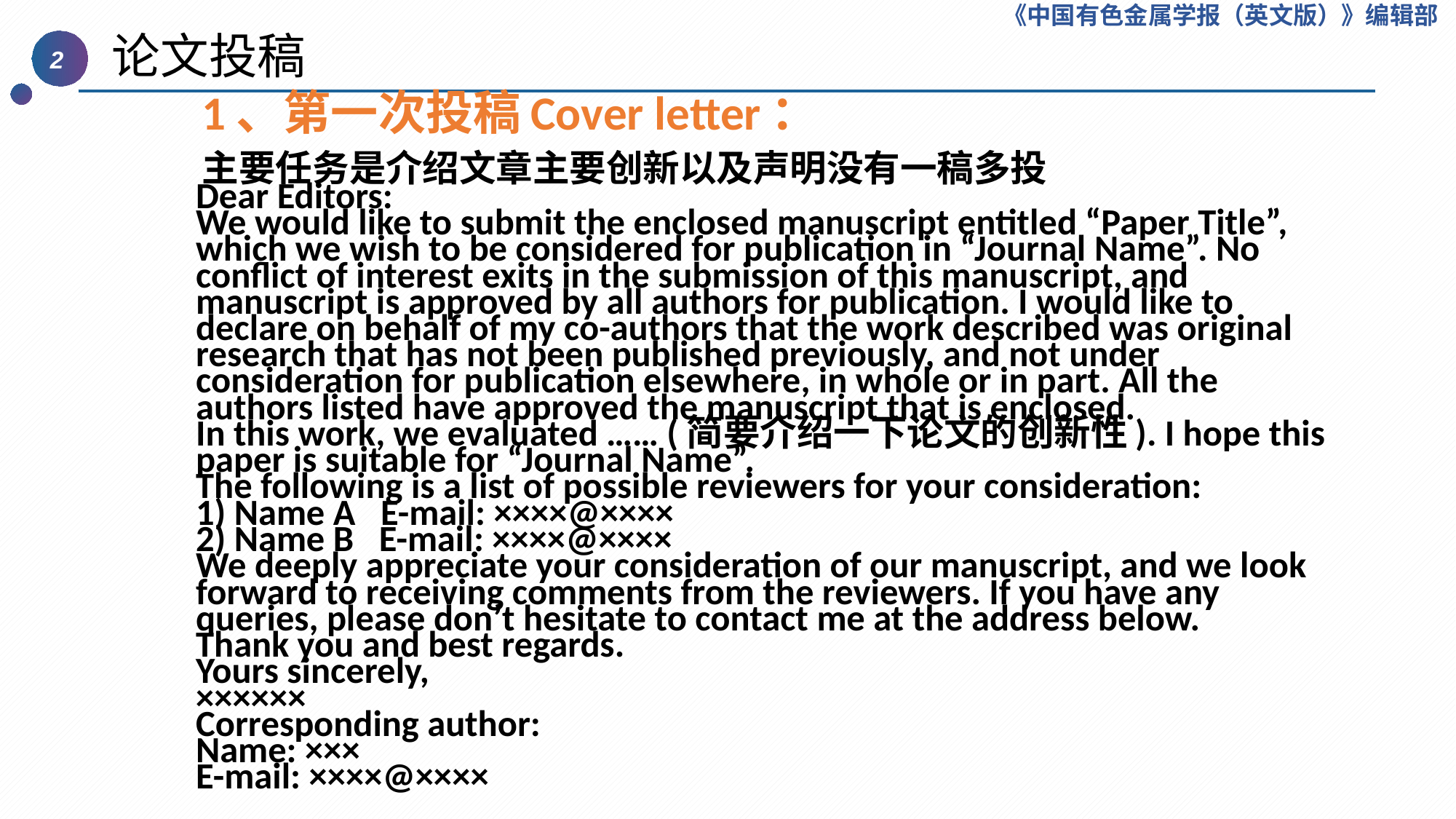

《中国有色金属学报（英文版）》编辑部

      论文投稿

2

1、第一次投稿Cover letter：
主要任务是介绍文章主要创新以及声明没有一稿多投
Dear Editors:
We would like to submit the enclosed manuscript entitled “Paper Title”, which we wish to be considered for publication in “Journal Name”. No conflict of interest exits in the submission of this manuscript, and manuscript is approved by all authors for publication. I would like to declare on behalf of my co-authors that the work described was original research that has not been published previously, and not under consideration for publication elsewhere, in whole or in part. All the authors listed have approved the manuscript that is enclosed.
In this work, we evaluated …… (简要介绍一下论文的创新性). I hope this paper is suitable for “Journal Name”.
The following is a list of possible reviewers for your consideration:
1) Name A   E-mail: ××××@××××
2) Name B   E-mail: ××××@××××
We deeply appreciate your consideration of our manuscript, and we look forward to receiving comments from the reviewers. If you have any queries, please don’t hesitate to contact me at the address below.
Thank you and best regards.
Yours sincerely,
××××××
Corresponding author:
Name: ×××
E-mail: ××××@××××